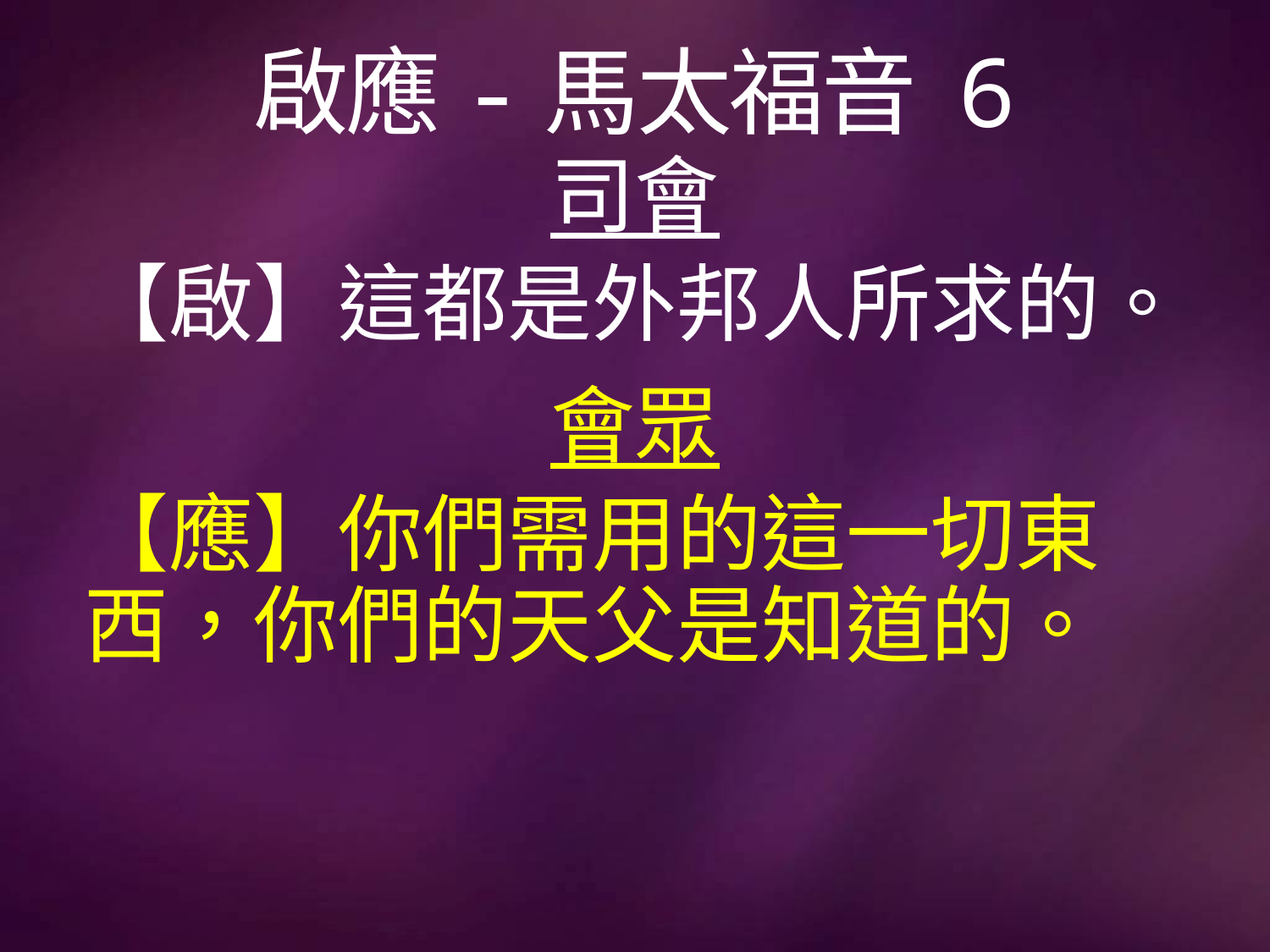

# 啟應-馬太福音 6
司會
【啟】這都是外邦人所求的。

會眾
【應】你們需用的這一切東西，你們的天父是知道的。